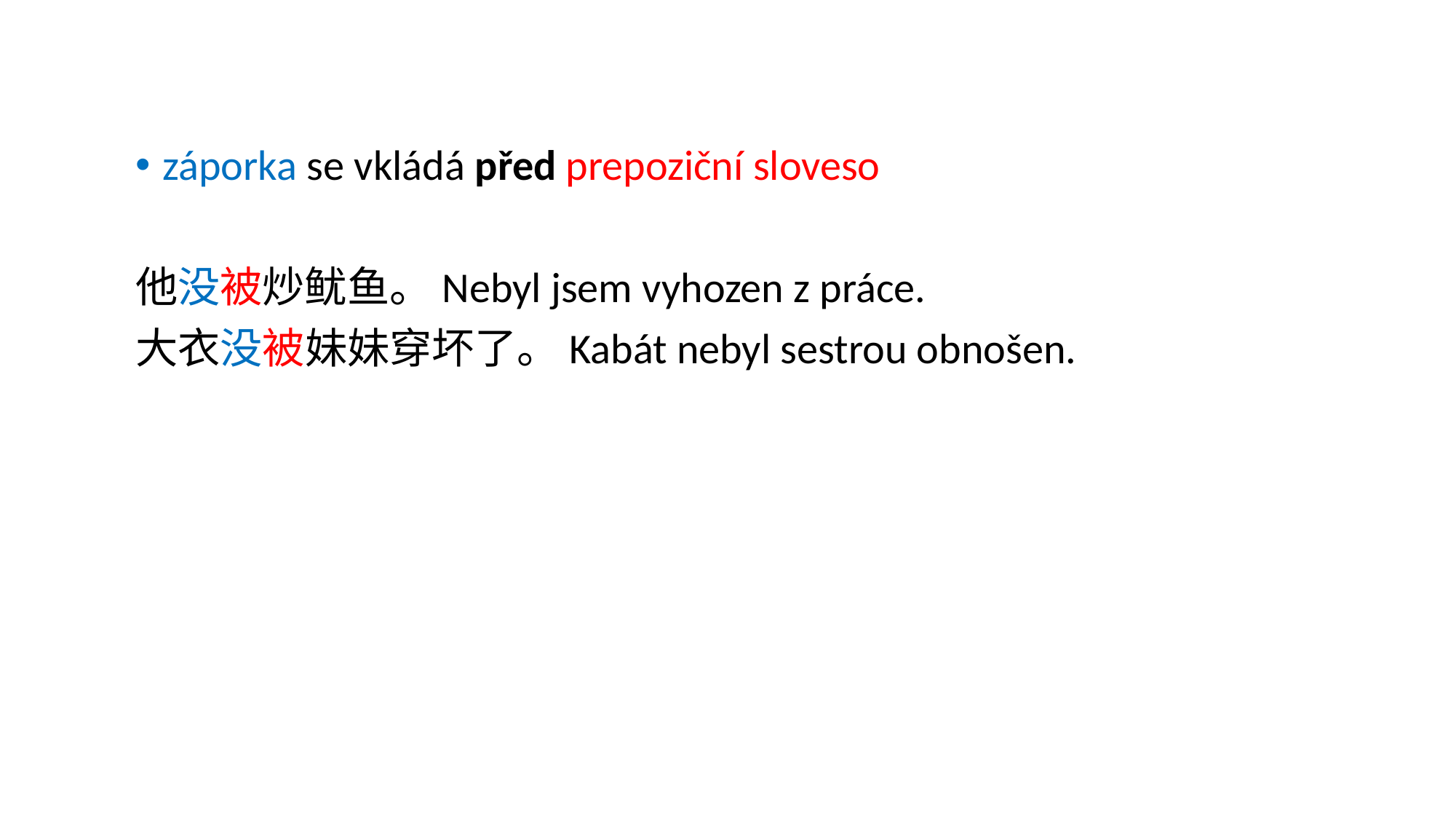

záporka se vkládá před prepoziční sloveso

他没被炒鱿鱼。Nebyl jsem vyhozen z práce.
大衣没被妹妹穿坏了。Kabát nebyl sestrou obnošen.